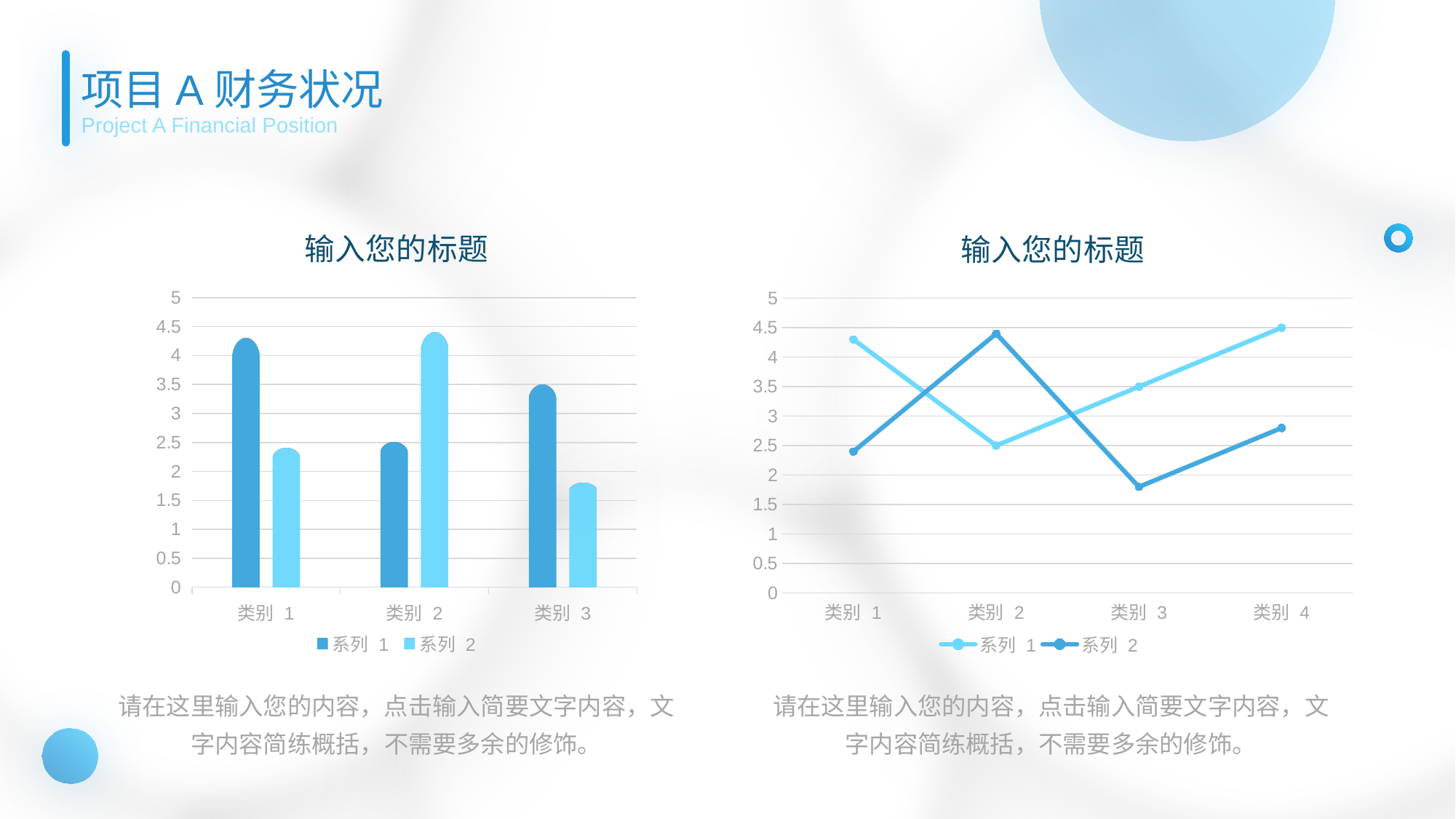

项目A财务状况
Project A Financial Position

### Chart: 输入您的标题

| Category | 系列 1 | 系列 2 |
|---|---|---|
| 类别 1 | 4.3 | 2.4 |
| 类别 2 | 2.5 | 4.4 |
| 类别 3 | 3.5 | 1.8 |

### Chart: 输入您的标题

| Category | 系列 1 | 系列 2 |
|---|---|---|
| 类别 1 | 4.3 | 2.4 |
| 类别 2 | 2.5 | 4.4 |
| 类别 3 | 3.5 | 1.8 |
| 类别 4 | 4.5 | 2.8 |
请在这里输入您的内容，点击输入简要文字内容，文字内容简练概括，不需要多余的修饰。
请在这里输入您的内容，点击输入简要文字内容，文字内容简练概括，不需要多余的修饰。